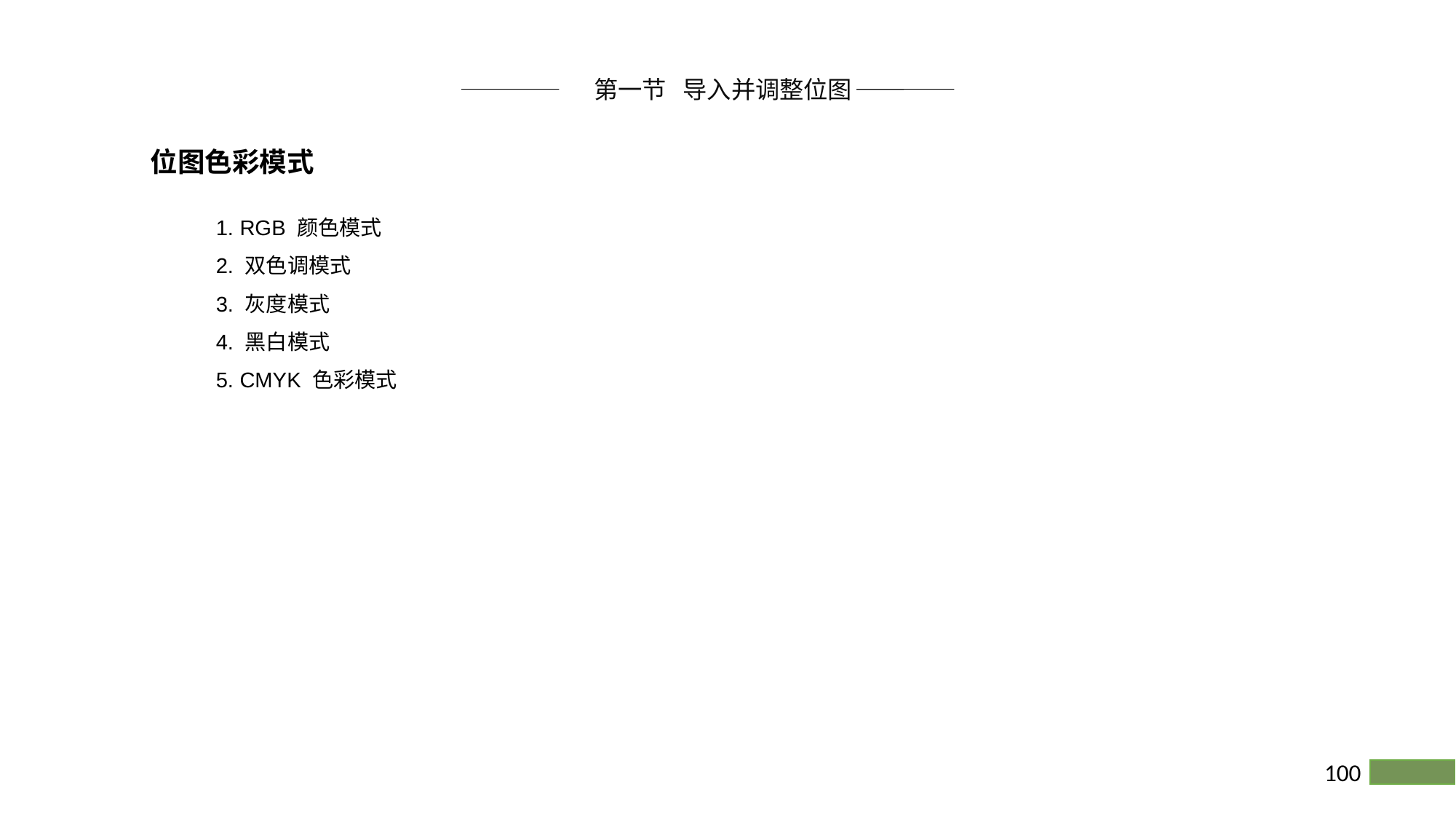

第一节   导入并调整位图
位图色彩模式
1. RGB 颜色模式
2. 双色调模式
3. 灰度模式
4. 黑白模式
5. CMYK 色彩模式
100